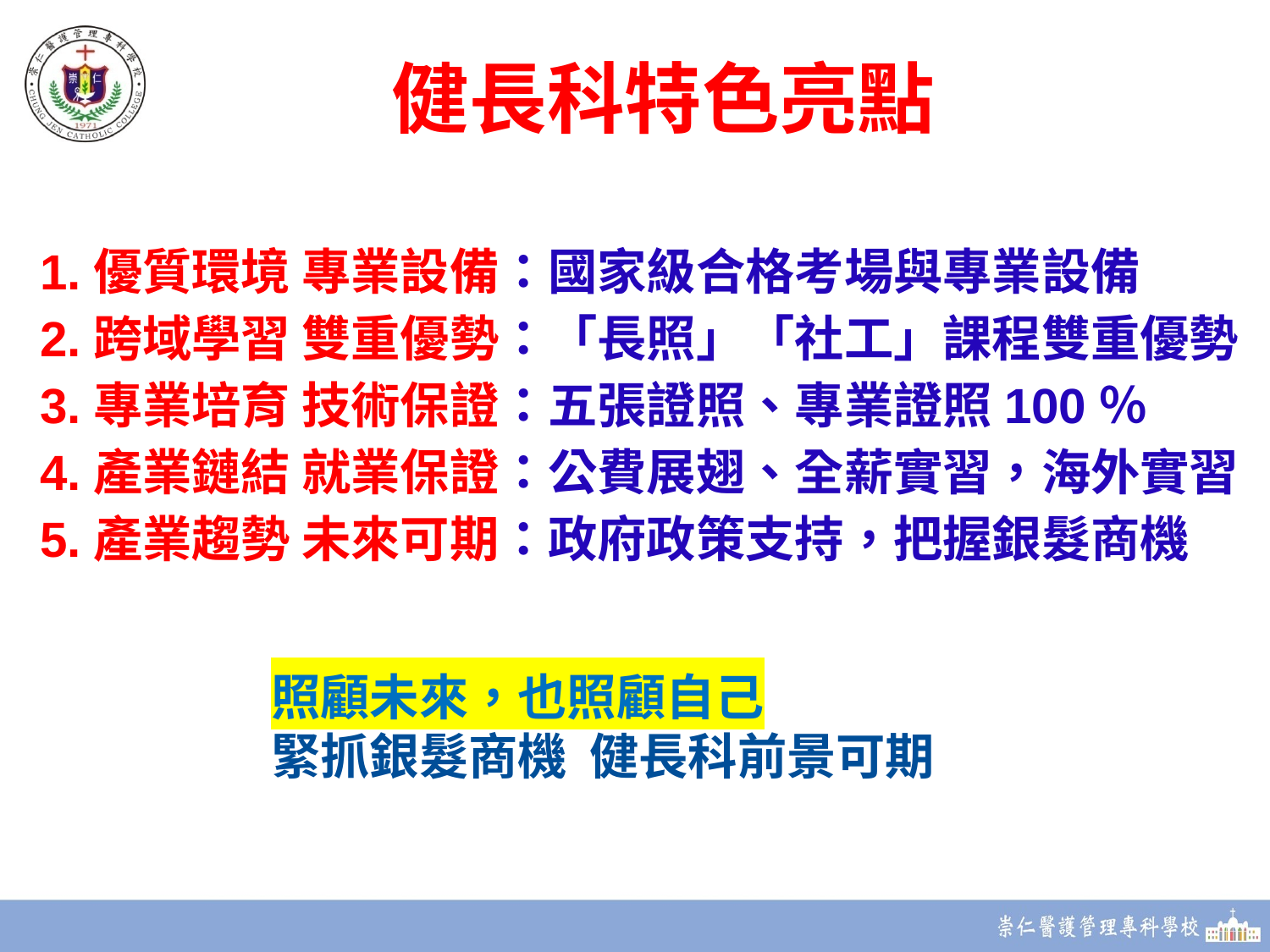

# 健長科特色亮點
1.優質環境 專業設備：國家級合格考場與專業設備
2.跨域學習 雙重優勢：「長照」「社工」課程雙重優勢
3.專業培育 技術保證：五張證照、專業證照100％
4.產業鏈結 就業保證：公費展翅、全薪實習，海外實習
5.產業趨勢 未來可期：政府政策支持，把握銀髮商機
照顧未來，也照顧自己
緊抓銀髮商機  健長科前景可期
5